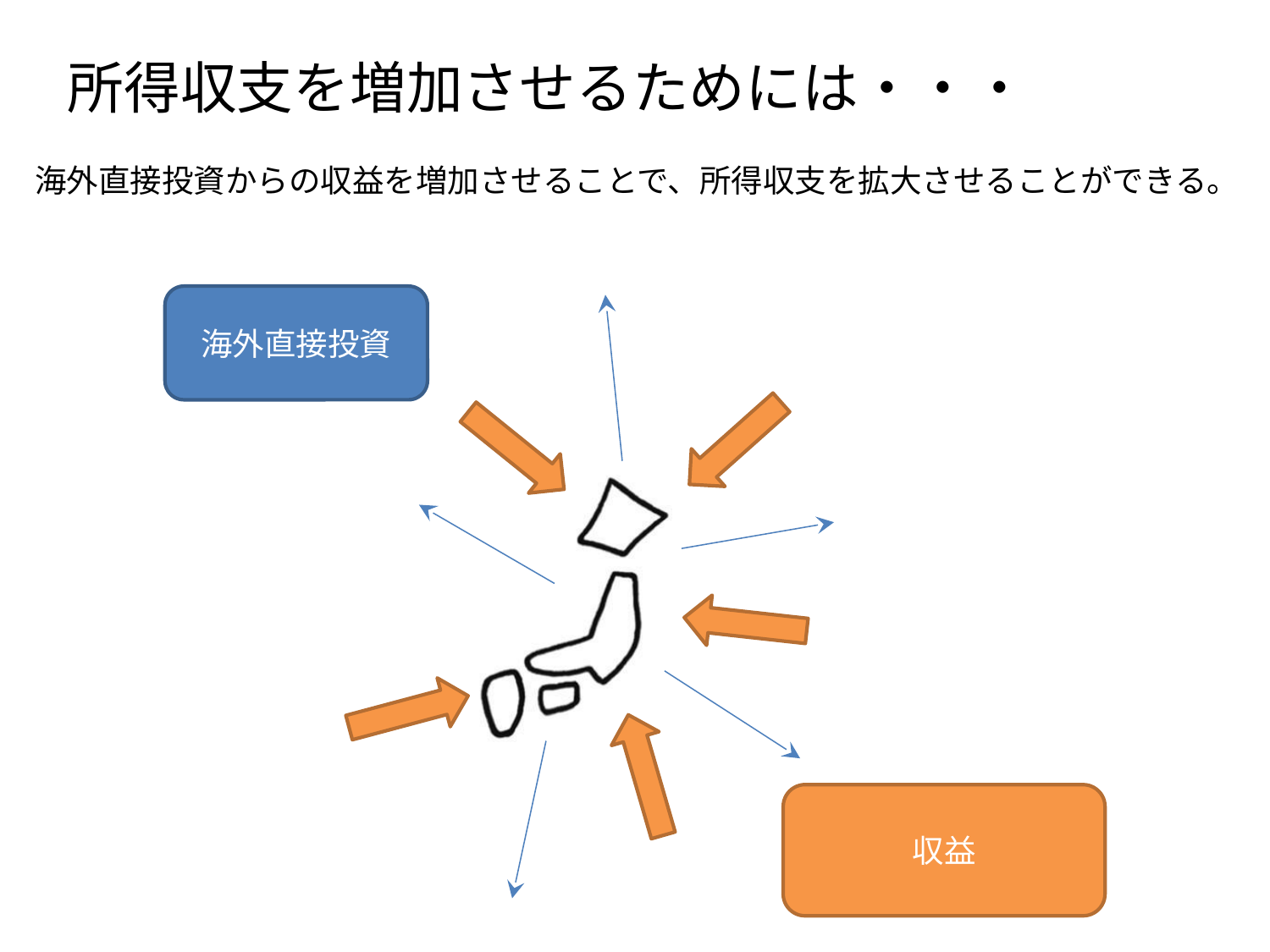

所得収支を増加させるためには・・・
海外直接投資からの収益を増加させることで、所得収支を拡大させることができる。
海外直接投資

収益